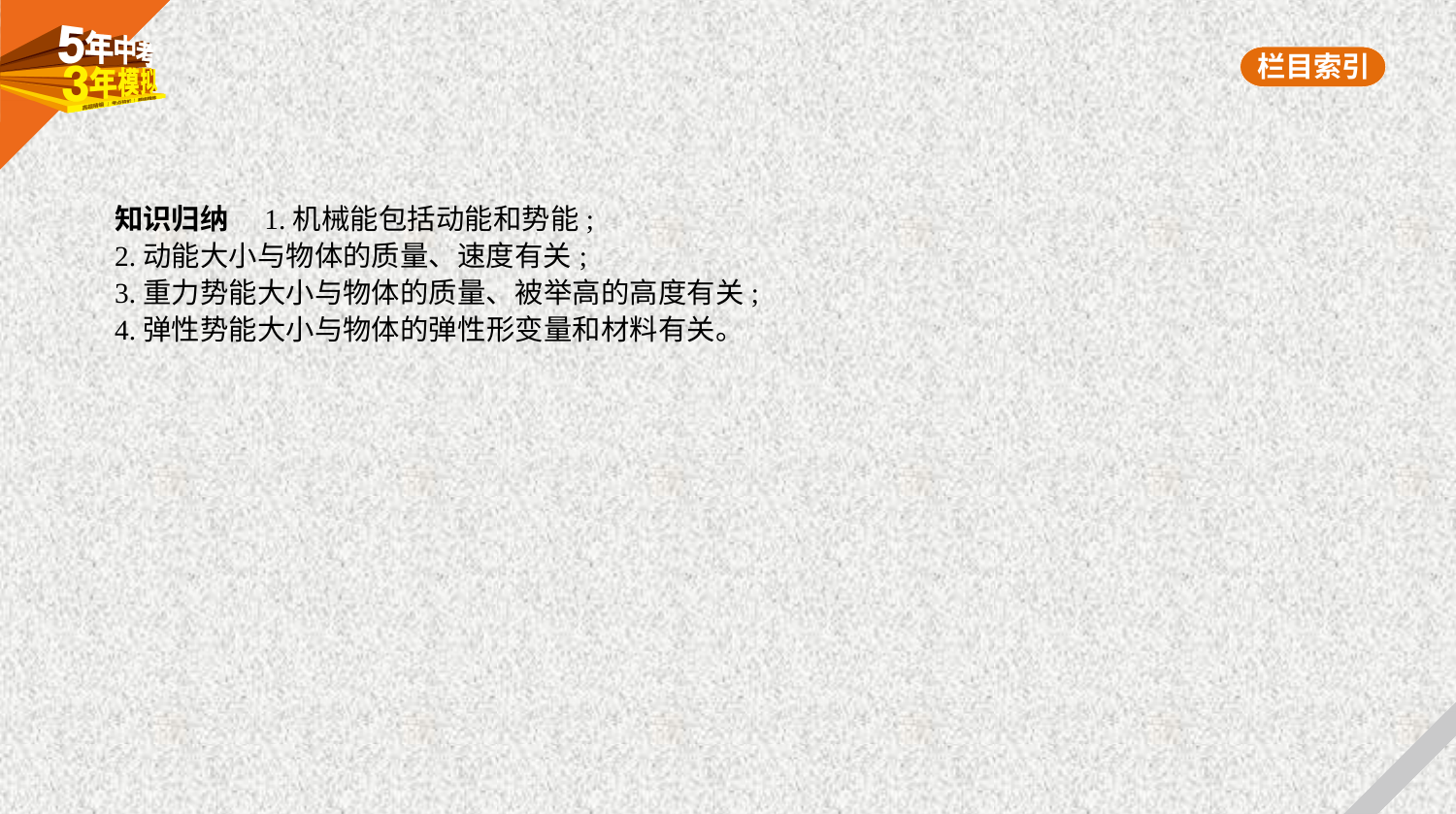

知识归纳　1.机械能包括动能和势能;
2.动能大小与物体的质量、速度有关;
3.重力势能大小与物体的质量、被举高的高度有关;
4.弹性势能大小与物体的弹性形变量和材料有关。